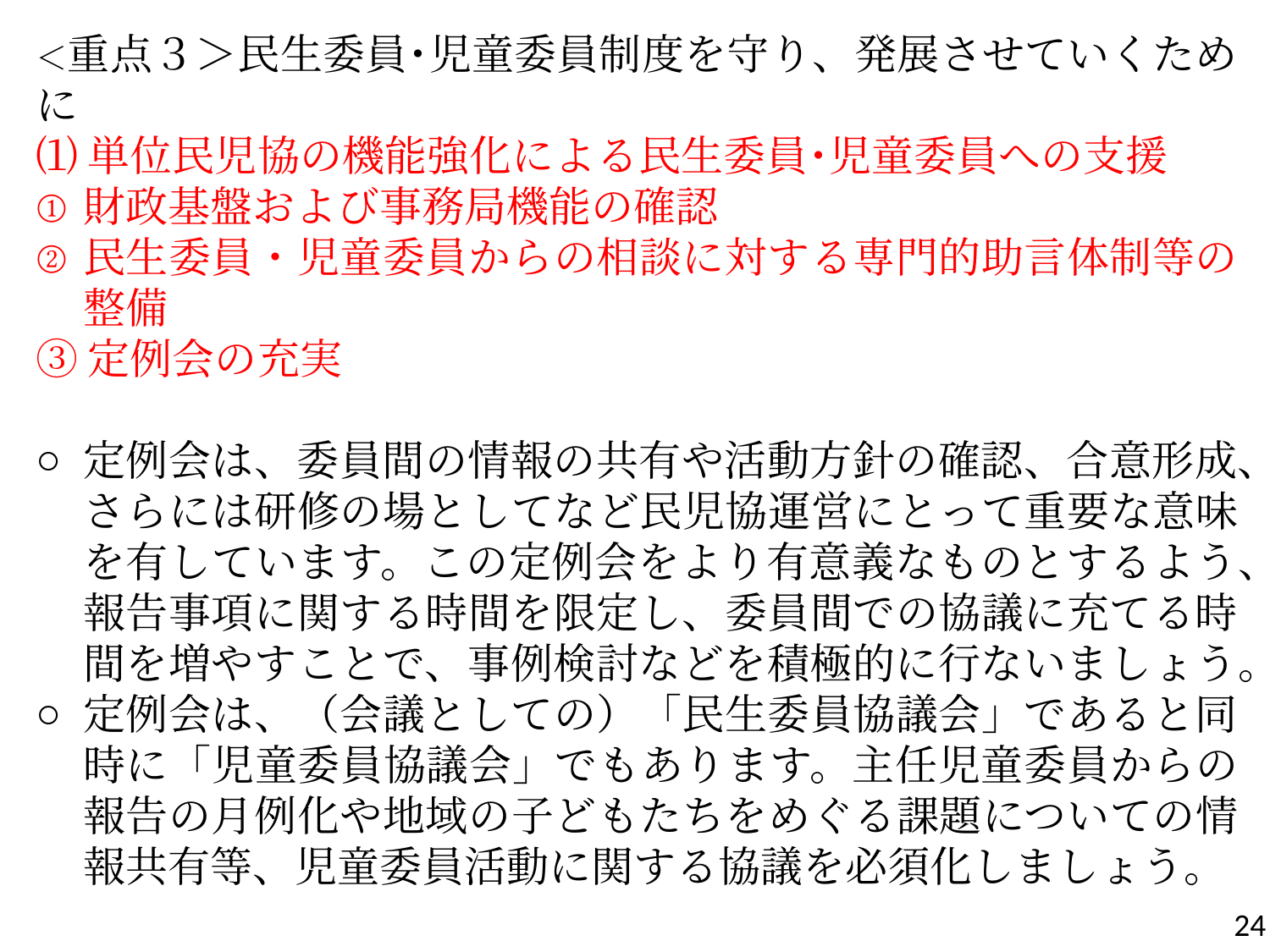

＜重点３＞民生委員･児童委員制度を守り、発展させていくために
⑴単位民児協の機能強化による民生委員･児童委員への支援
財政基盤および事務局機能の確認
民生委員・児童委員からの相談に対する専門的助言体制等の整備
③定例会の充実

定例会は、委員間の情報の共有や活動方針の確認、合意形成、さらには研修の場としてなど民児協運営にとって重要な意味を有しています。この定例会をより有意義なものとするよう、報告事項に関する時間を限定し、委員間での協議に充てる時間を増やすことで、事例検討などを積極的に行ないましょう。
定例会は、（会議としての）「民生委員協議会」であると同時に「児童委員協議会」でもあります。主任児童委員からの報告の月例化や地域の子どもたちをめぐる課題についての情報共有等、児童委員活動に関する協議を必須化しましょう。
24